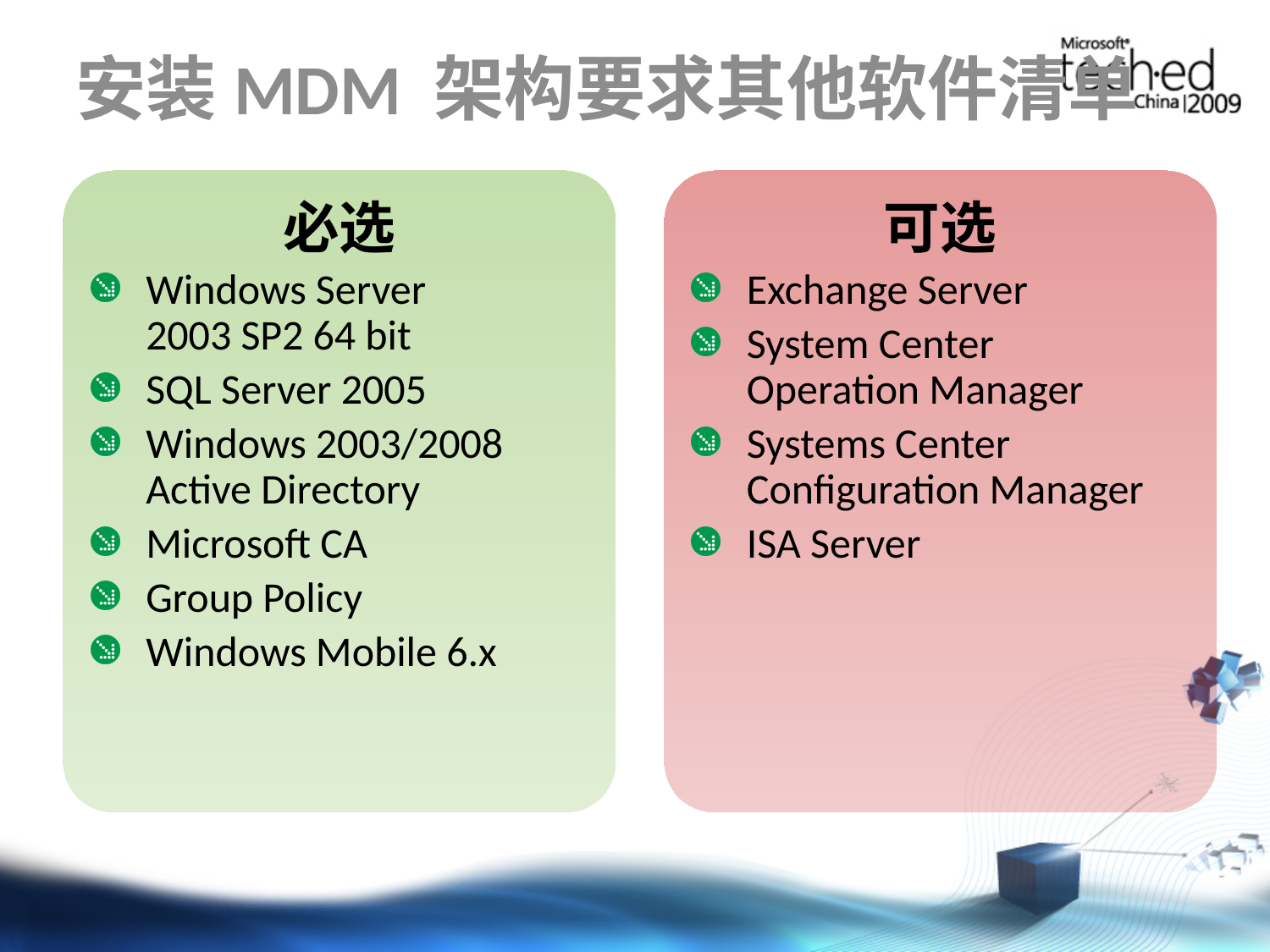

# 安装MDM 架构要求其他软件清单
必选
Windows Server
2003 SP2 64 bit
SQL Server 2005
Windows 2003/2008 Active Directory
Microsoft CA
Group Policy
Windows Mobile 6.x
可选
Exchange Server
System Center
Operation Manager
Systems Center Configuration Manager
ISA Server